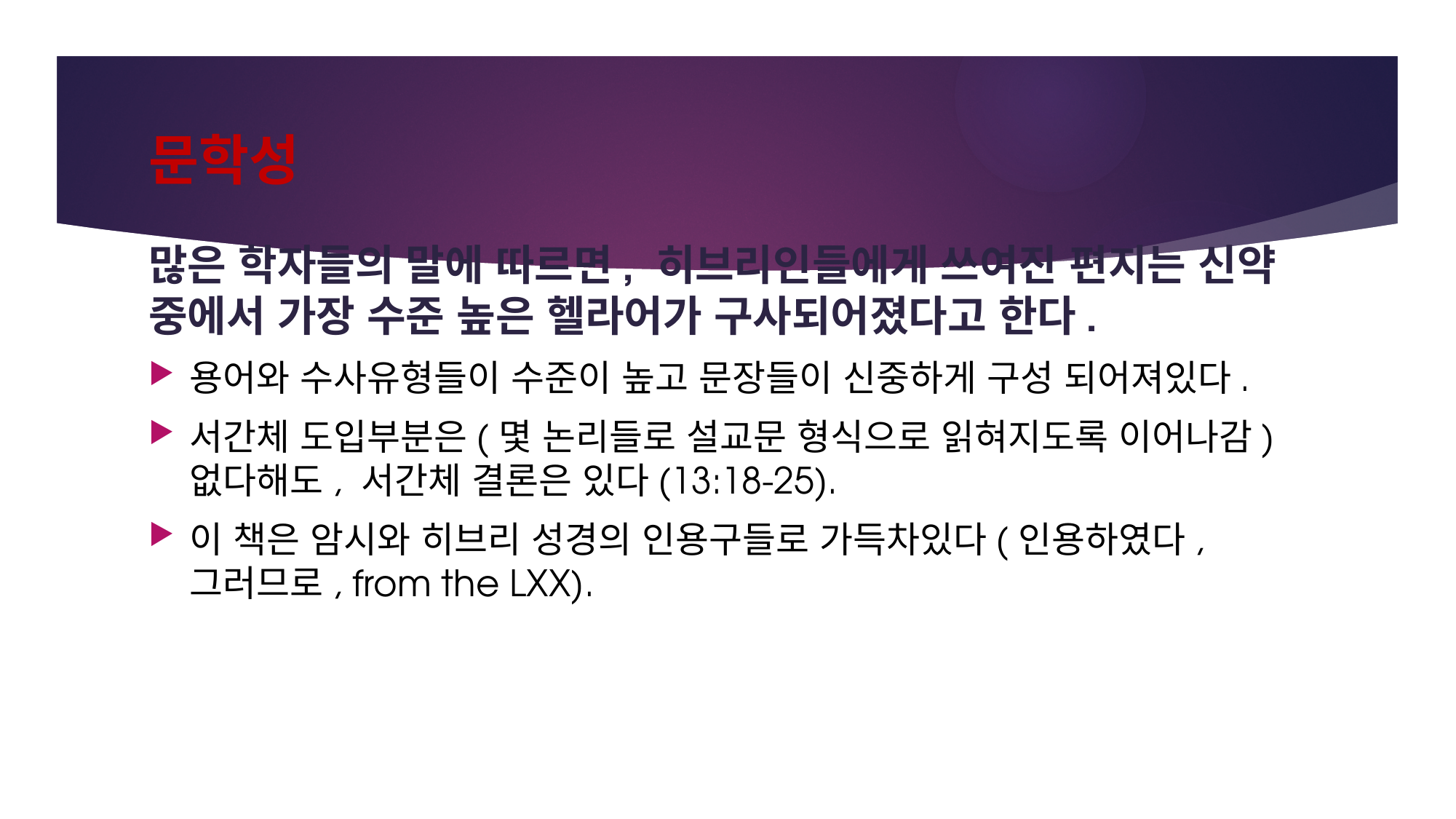

# 문학성
많은 학자들의 말에 따르면, 히브리인들에게 쓰여진 편지는 신약 중에서 가장 수준 높은 헬라어가 구사되어졌다고 한다.
용어와 수사유형들이 수준이 높고 문장들이 신중하게 구성 되어져있다.
서간체 도입부분은(몇 논리들로 설교문 형식으로 읽혀지도록 이어나감)없다해도, 서간체 결론은 있다(13:18-25).
이 책은 암시와 히브리 성경의 인용구들로 가득차있다(인용하였다, 그러므로, from the LXX).